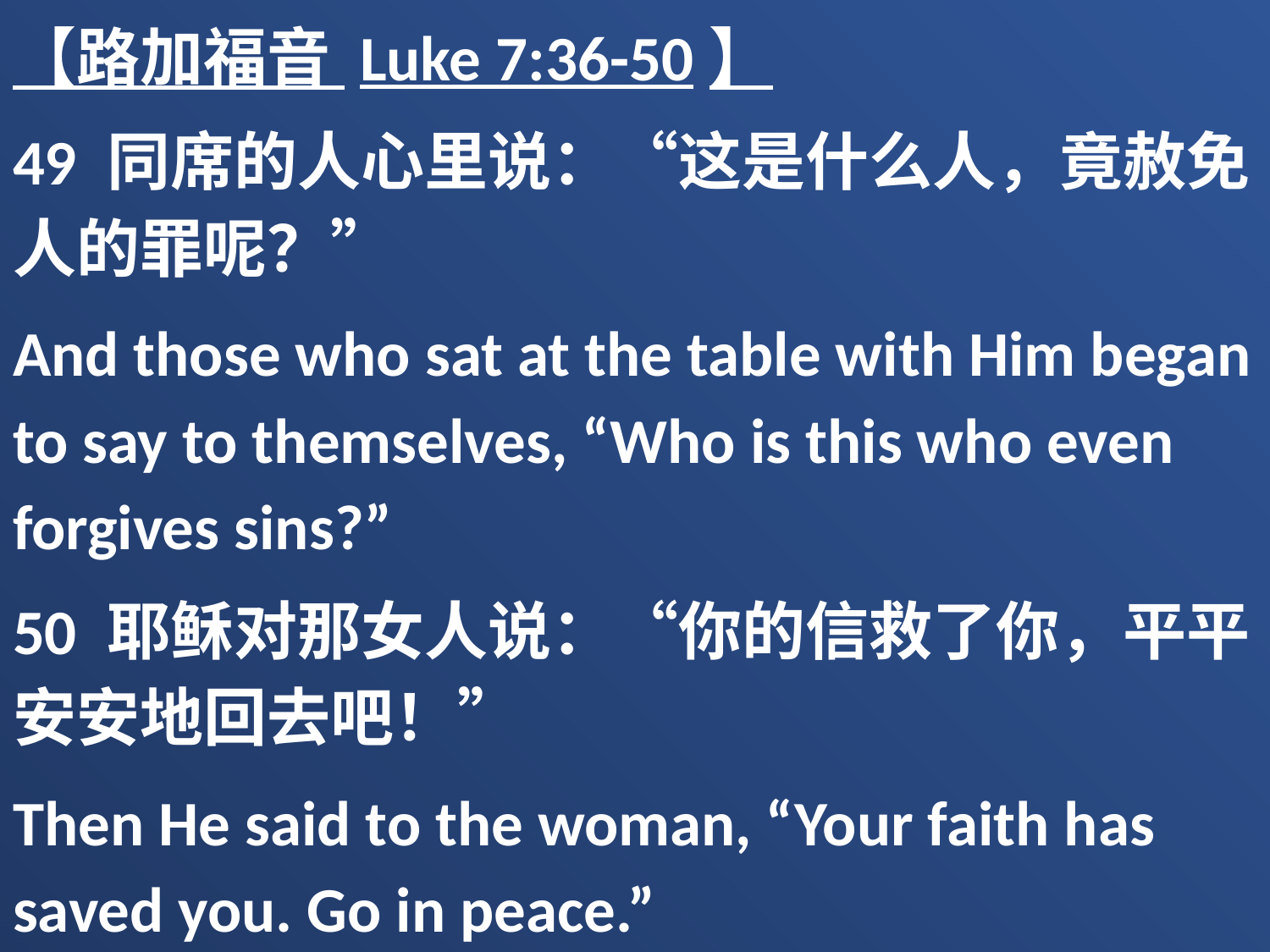

【路加福音 Luke 7:36-50】
49 同席的人心里说：“这是什么人，竟赦免人的罪呢？”
And those who sat at the table with Him began to say to themselves, “Who is this who even forgives sins?”
50 耶稣对那女人说：“你的信救了你，平平安安地回去吧！”
Then He said to the woman, “Your faith has saved you. Go in peace.”